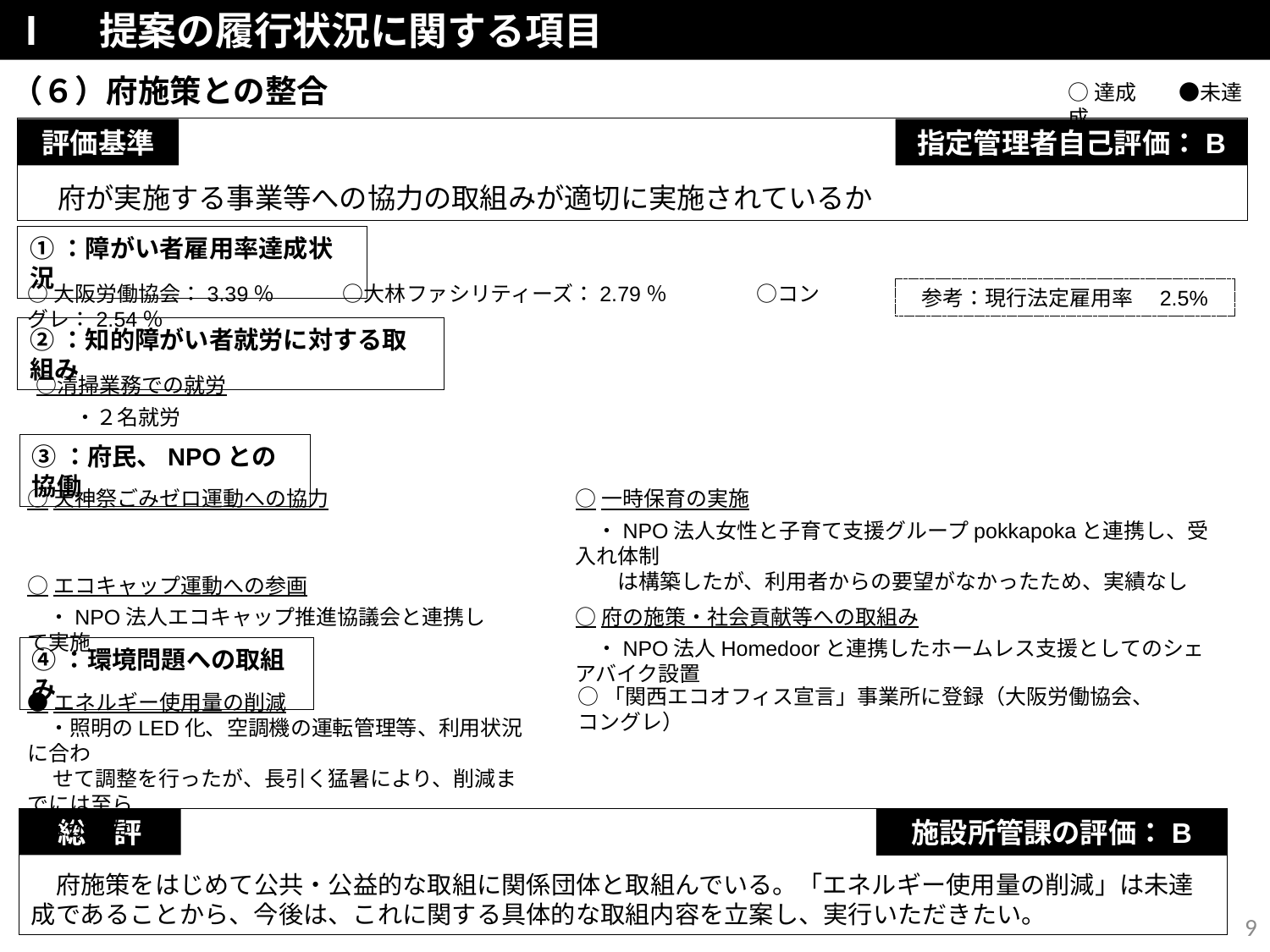

Ⅰ　提案の履行状況に関する項目
（６）府施策との整合
○達成　　●未達成

　府が実施する事業等への協力の取組みが適切に実施されているか
評価基準
指定管理者自己評価：B
①：障がい者雇用率達成状況
○大阪労働協会：3.39％　　　 ○大林ファシリティーズ：2.79％ 　　　　○コングレ：2.54％
参考：現行法定雇用率　2.5%
②：知的障がい者就労に対する取組み
　○清掃業務での就労

　　　・２名就労
③：府民、NPOとの協働
○一時保育の実施

　・NPO法人女性と子育て支援グループpokkapokaと連携し、受入れ体制
　　は構築したが、利用者からの要望がなかったため、実績なし

○府の施策・社会貢献等への取組み

　・NPO法人Homedoorと連携したホームレス支援としてのシェアバイク設置
○天神祭ごみゼロ運動への協力

○エコキャップ運動への参画

　・NPO法人エコキャップ推進協議会と連携して実施
④：環境問題への取組み
○「関西エコオフィス宣言」事業所に登録（大阪労働協会、コングレ）
●エネルギー使用量の削減
　・照明のLED化、空調機の運転管理等、利用状況に合わ
　 せて調整を行ったが、長引く猛暑により、削減までには至ら
   なかった
　府施策をはじめて公共・公益的な取組に関係団体と取組んでいる。「エネルギー使用量の削減」は未達成であることから、今後は、これに関する具体的な取組内容を立案し、実行いただきたい。
総　評
施設所管課の評価：B
9